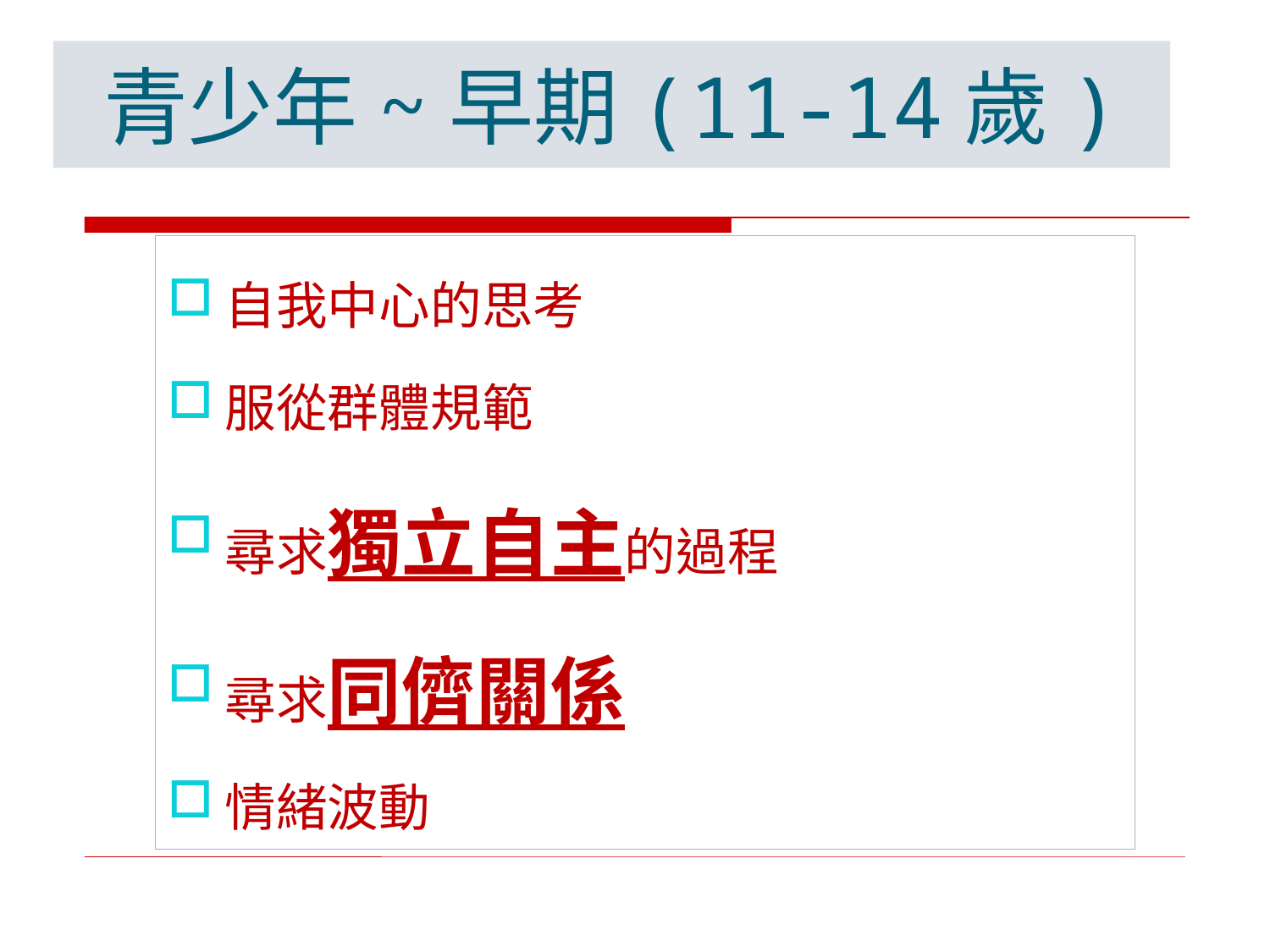

青少年~早期(11-14歲)
自我中心的思考
服從群體規範
尋求獨立自主的過程
尋求同儕關係
情緒波動